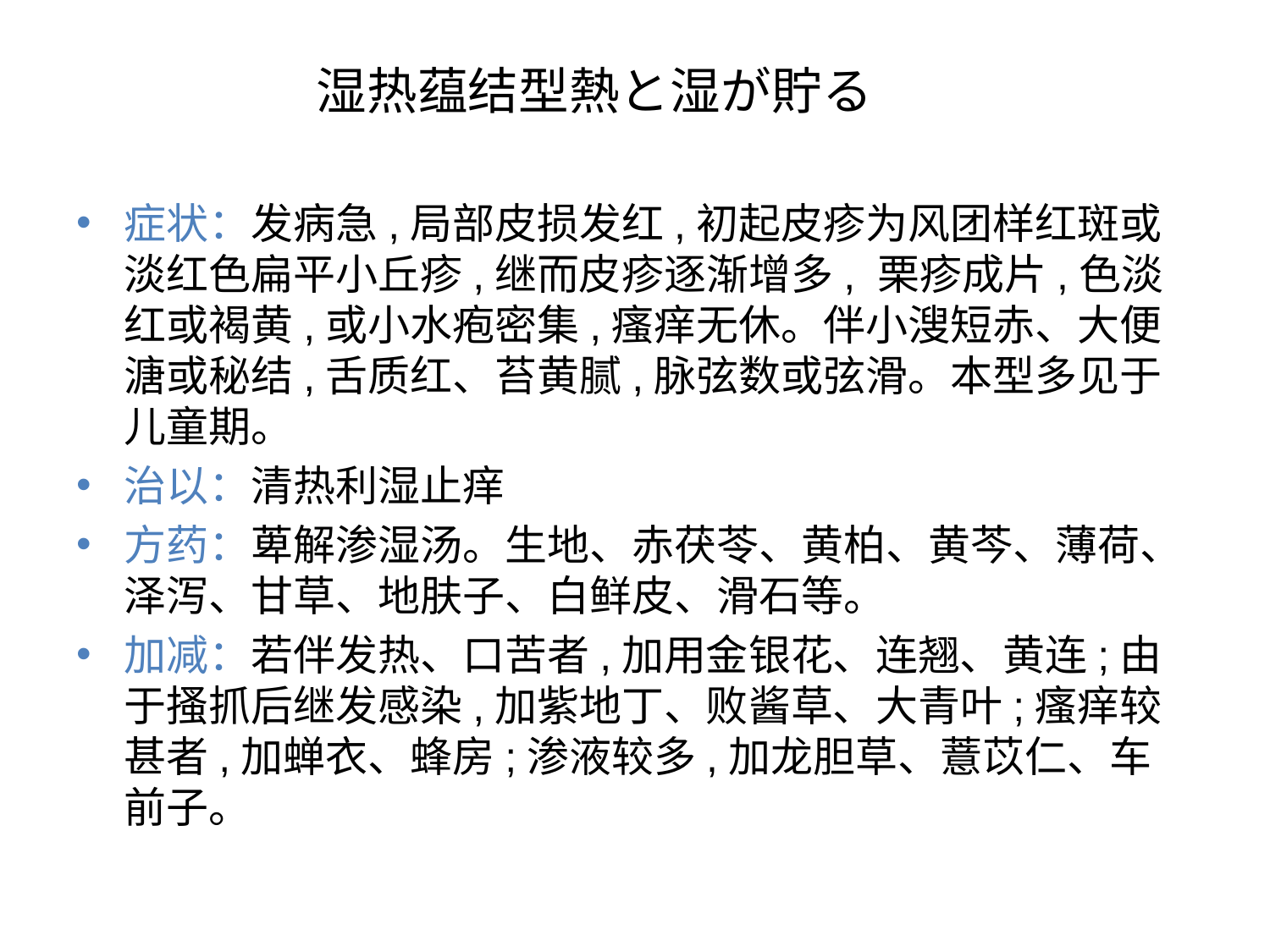

# 湿热蕴结型熱と湿が貯る
症状：发病急,局部皮损发红,初起皮疹为风团样红斑或淡红色扁平小丘疹,继而皮疹逐渐增多, 栗疹成片,色淡红或褐黄,或小水疱密集,瘙痒无休。伴小溲短赤、大便溏或秘结,舌质红、苔黄腻,脉弦数或弦滑。本型多见于儿童期。
治以：清热利湿止痒
方药：萆解渗湿汤。生地、赤茯苓、黄柏、黄芩、薄荷、泽泻、甘草、地肤子、白鲜皮、滑石等。
加减：若伴发热、口苦者,加用金银花、连翘、黄连;由于搔抓后继发感染,加紫地丁、败酱草、大青叶;瘙痒较甚者,加蝉衣、蜂房;渗液较多,加龙胆草、薏苡仁、车前子。